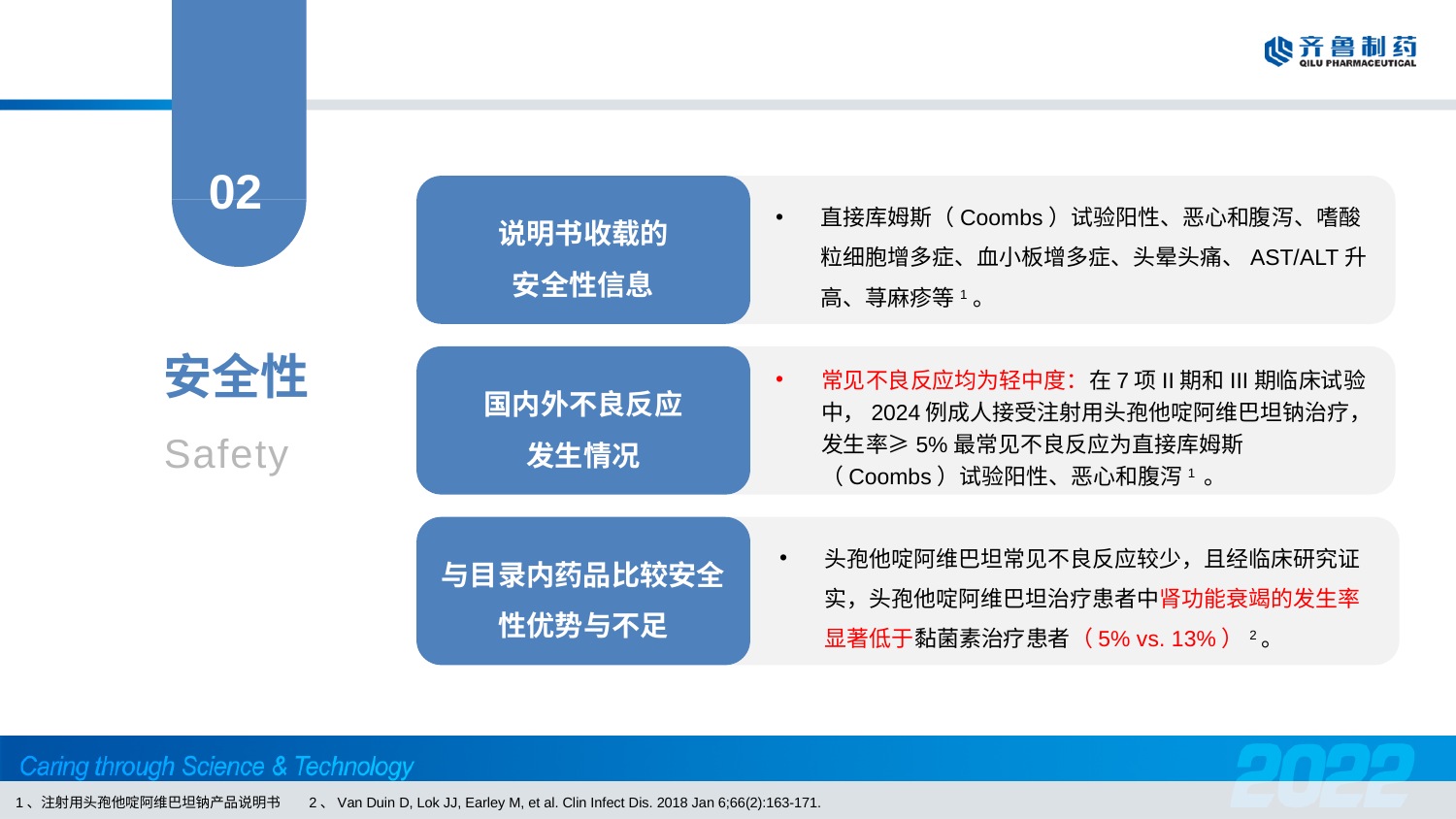

02
说明书收载的
安全性信息
直接库姆斯（Coombs）试验阳性、恶心和腹泻、嗜酸粒细胞增多症、血小板增多症、头晕头痛、AST/ALT升高、荨麻疹等1。
安全性
Safety
国内外不良反应
发生情况
常见不良反应均为轻中度：在7项II期和III期临床试验中，2024例成人接受注射用头孢他啶阿维巴坦钠治疗，发生率≥5%最常见不良反应为直接库姆斯（Coombs）试验阳性、恶心和腹泻1 。
与目录内药品比较安全性优势与不足
头孢他啶阿维巴坦常见不良反应较少，且经临床研究证实，头孢他啶阿维巴坦治疗患者中肾功能衰竭的发生率显著低于黏菌素治疗患者（5% vs. 13%）2。
1、注射用头孢他啶阿维巴坦钠产品说明书        2、Van Duin D, Lok JJ, Earley M, et al. Clin Infect Dis. 2018 Jan 6;66(2):163-171.